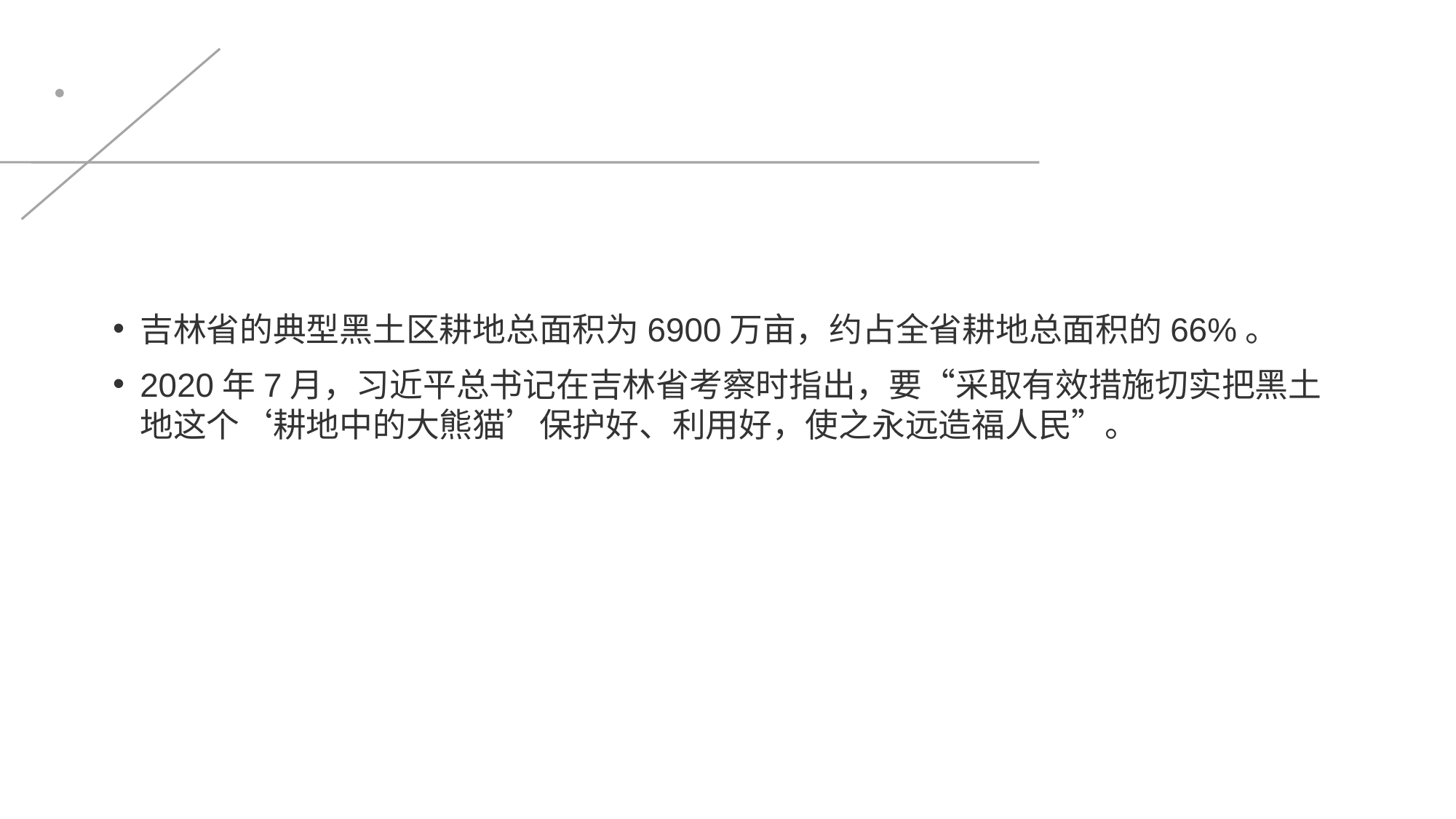

吉林省的典型黑土区耕地总面积为6900万亩，约占全省耕地总面积的66%。
2020年7月，习近平总书记在吉林省考察时指出，要“采取有效措施切实把黑土地这个‘耕地中的大熊猫’保护好、利用好，使之永远造福人民”。